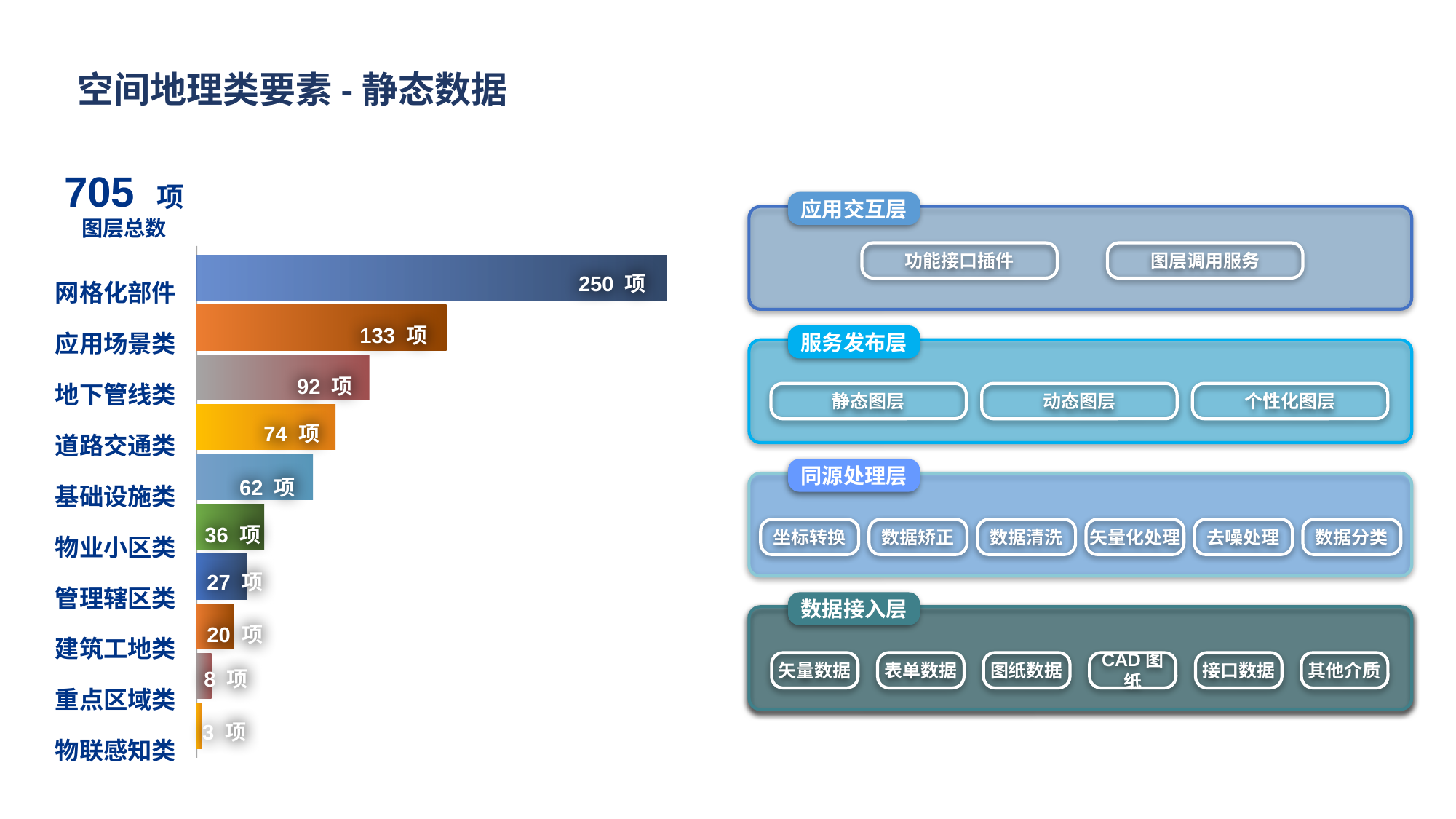

空间地理类要素-静态数据
705 项
图层总数
应用交互层

功能接口插件
图层调用服务
服务发布层

静态图层
动态图层
个性化图层
同源处理层

坐标转换
数据矫正
数据清洗
矢量化处理
去噪处理
数据分类
数据接入层

矢量数据
表单数据
图纸数据
CAD图纸
接口数据
其他介质

### Chart

| Category | 网格化部件类 | 应用场景类 | 地下管线类 | 道路交通类 | 基础设施类 | 物业小区类 | 管辖区划类 | 建筑工地类 | 重点区域类 | 物联感知类 |
|---|---|---|---|---|---|---|---|---|---|---|
| 图层数 | 250.0 | 133.0 | 92.0 | 74.0 | 62.0 | 36.0 | 27.0 | 20.0 | 8.0 | 3.0 |
网格化部件
应用场景类
地下管线类
道路交通类
基础设施类
物业小区类
管理辖区类
建筑工地类
重点区域类
物联感知类
250 项
133 项
92 项
74 项
62 项
36 项
27 项
20 项
8 项
3 项